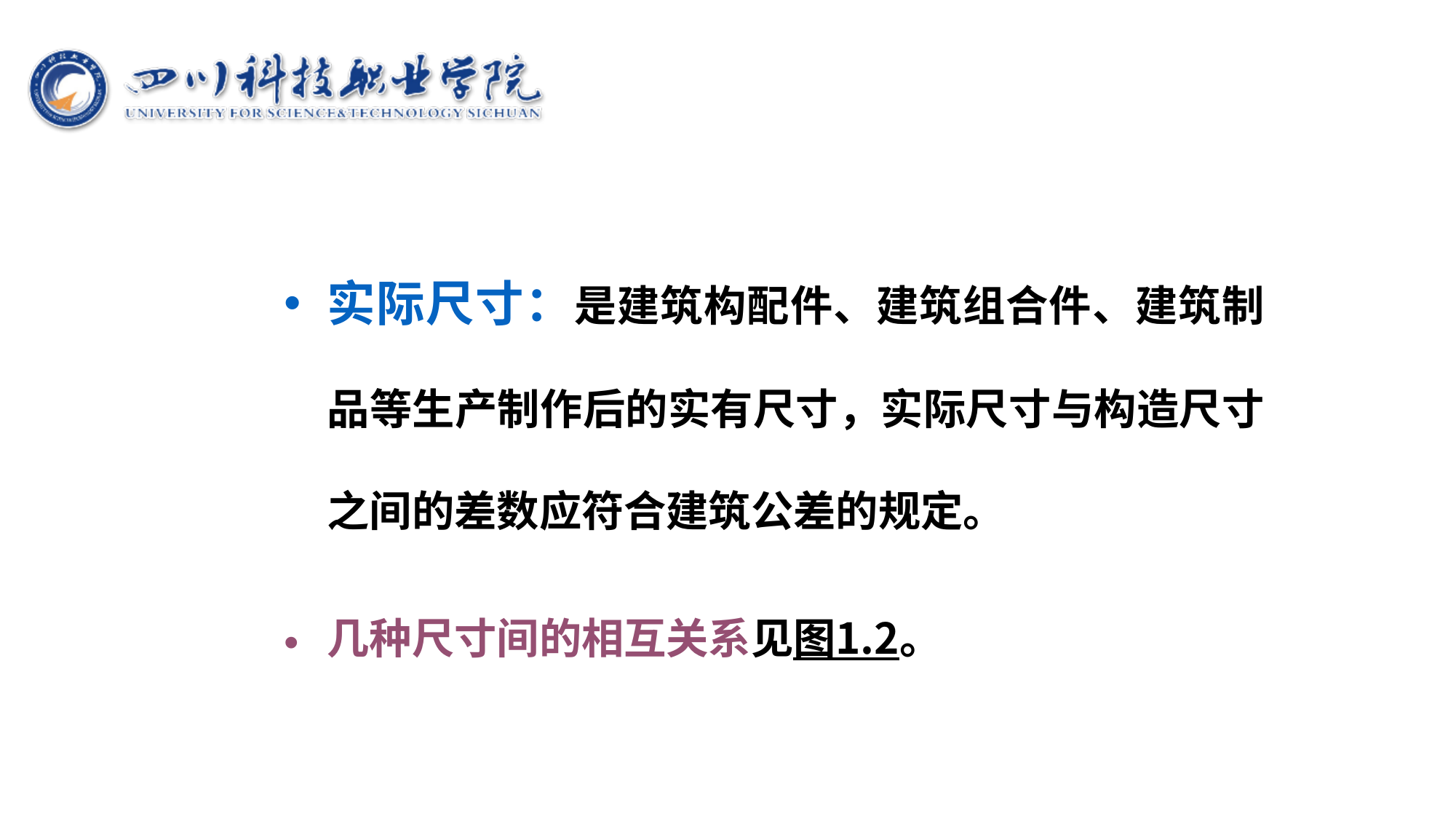

实际尺寸：是建筑构配件、建筑组合件、建筑制品等生产制作后的实有尺寸，实际尺寸与构造尺寸之间的差数应符合建筑公差的规定。
几种尺寸间的相互关系见图1.2。